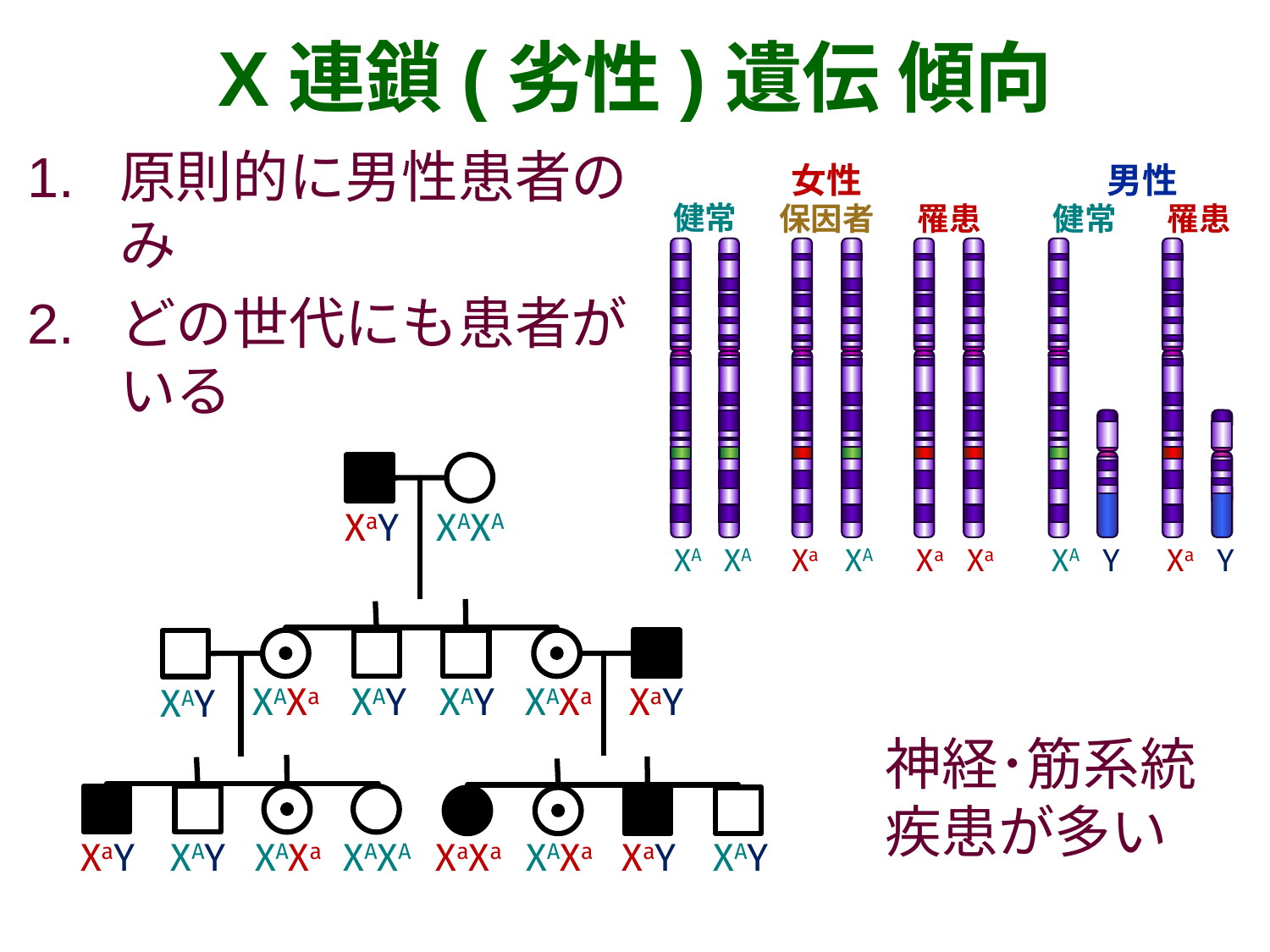

X連鎖(劣性)遺伝 傾向

原則的に男性患者のみ
どの世代にも患者がいる
女性
男性
健常
保因者
罹患
健常
罹患

XaY
XAXA

XAXa
XAY
XAY
XAXa
XaY
XAY

XaY
XAY
XAXa
XAXA
XaXa
XAXa
XaY
XAY
XA
XA
Xa
XA
Xa
Xa
XA
Y
Xa
Y
神経･筋系統疾患が多い